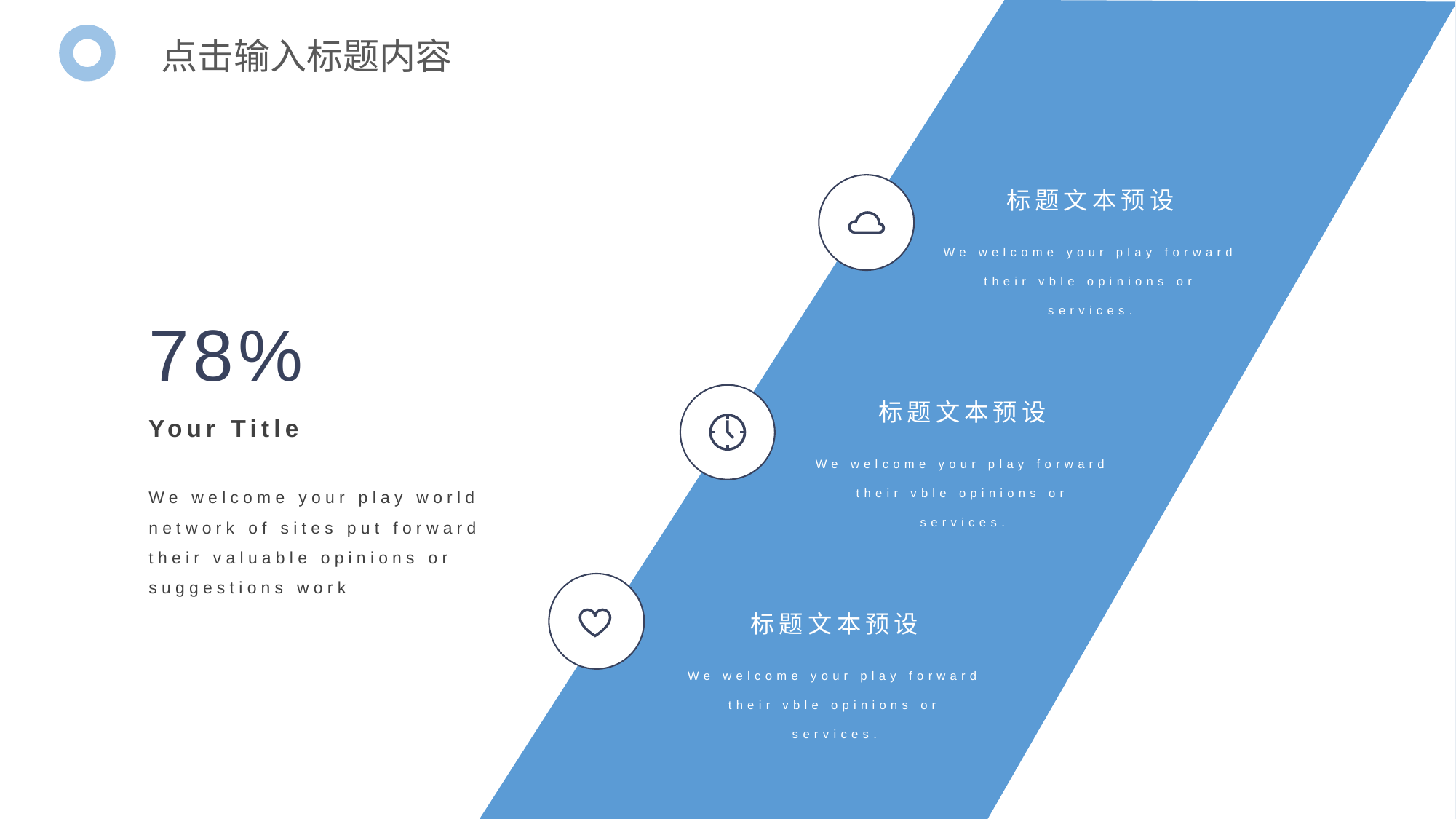

点击输入标题内容

标题文本预设

We welcome your play forward their vble opinions or services.
78%

标题文本预设
Your Title
We welcome your play world network of sites put forward their valuable opinions or suggestions work

We welcome your play forward their vble opinions or services.

标题文本预设

We welcome your play forward their vble opinions or services.